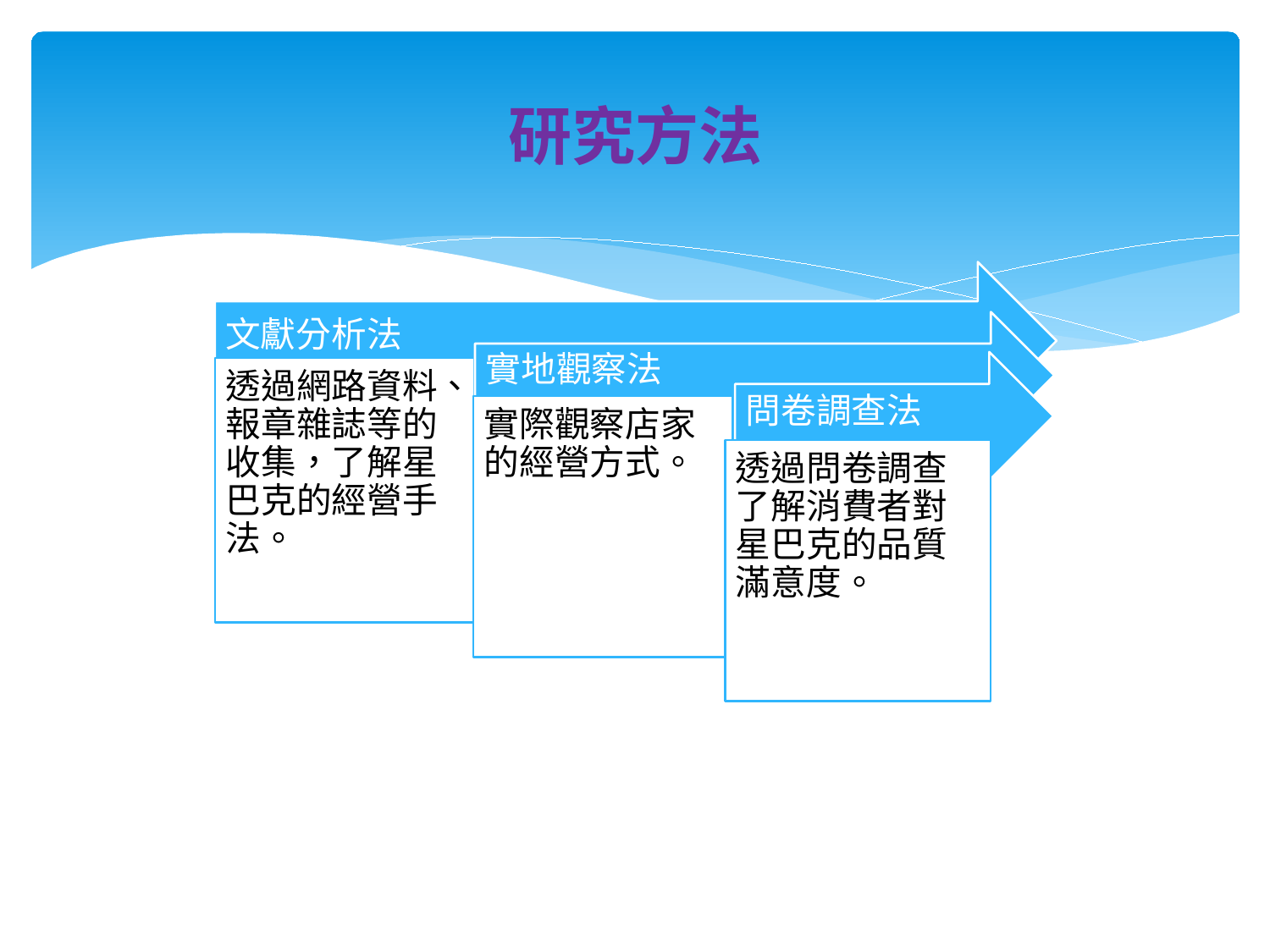

# 研究方法
文獻分析法
透過網路資料、報章雜誌等的收集，了解星巴克的經營手法。
實地觀察法
實際觀察店家的經營方式。
問卷調查法
透過問卷調查了解消費者對星巴克的品質滿意度。